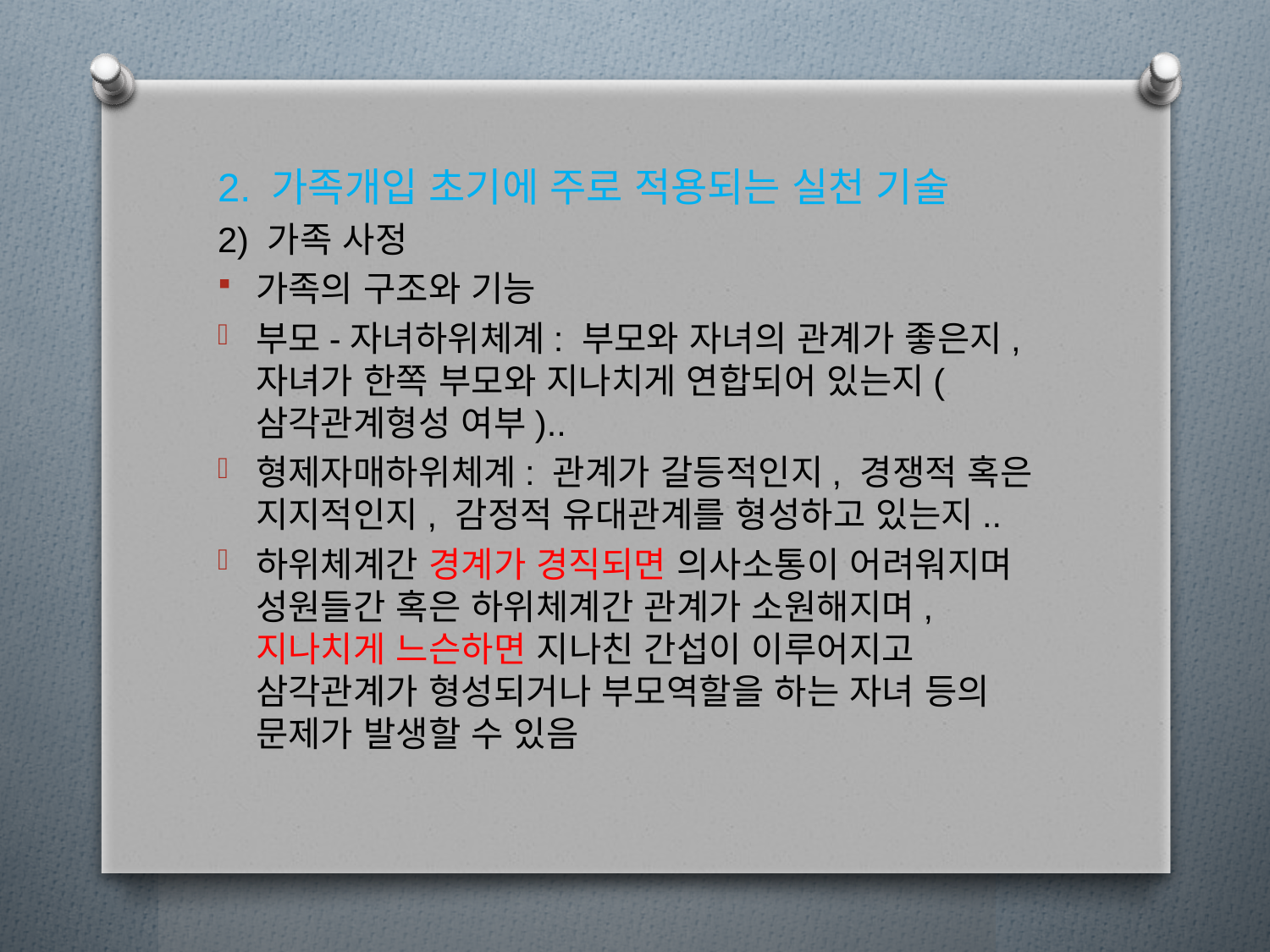

2. 가족개입 초기에 주로 적용되는 실천 기술
2) 가족 사정
가족의 구조와 기능
부모-자녀하위체계: 부모와 자녀의 관계가 좋은지, 자녀가 한쪽 부모와 지나치게 연합되어 있는지(삼각관계형성 여부)..
형제자매하위체계: 관계가 갈등적인지, 경쟁적 혹은 지지적인지, 감정적 유대관계를 형성하고 있는지..
하위체계간 경계가 경직되면 의사소통이 어려워지며 성원들간 혹은 하위체계간 관계가 소원해지며, 지나치게 느슨하면 지나친 간섭이 이루어지고 삼각관계가 형성되거나 부모역할을 하는 자녀 등의 문제가 발생할 수 있음